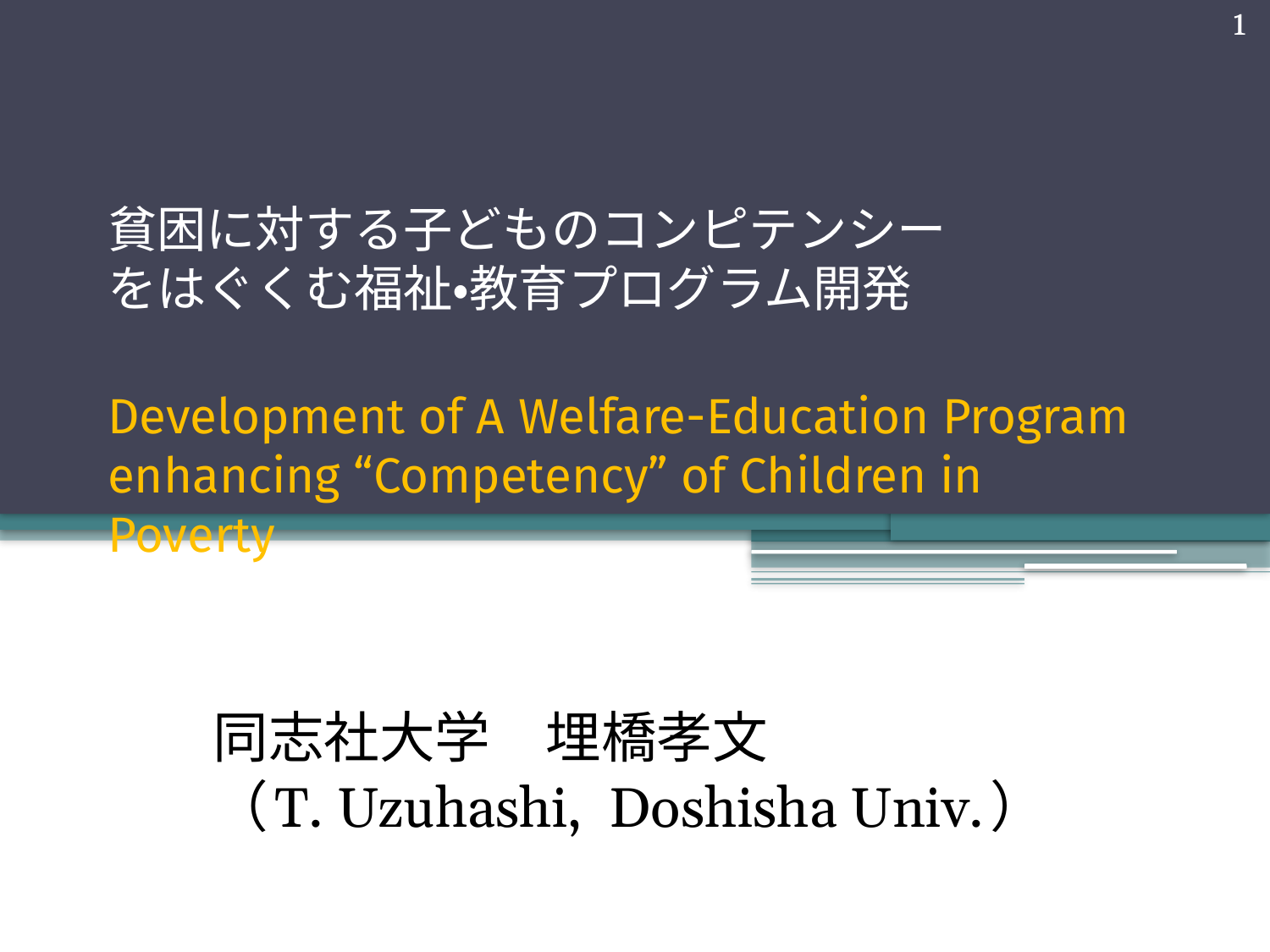

1
# 貧困に対する子どものコンピテンシー をはぐくむ福祉・教育プログラム開発 Development of A Welfare-Education Program enhancing “Competency” of Children in Poverty

同志社大学　埋橋孝文
（T. Uzuhashi,  Doshisha Univ.）